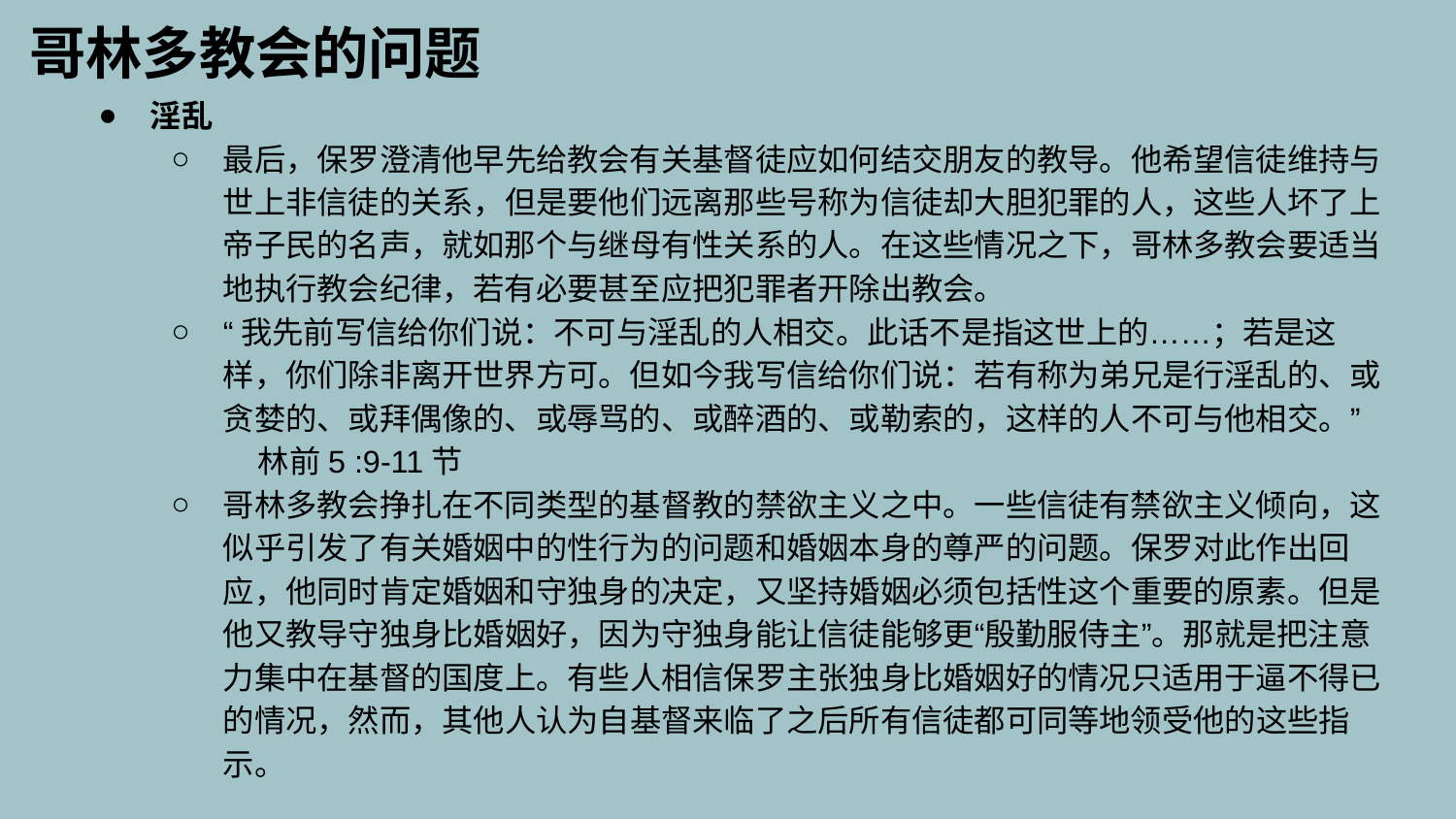

哥林多教会的问题

淫乱
最后，保罗澄清他早先给教会有关基督徒应如何结交朋友的教导。他希望信徒维持与世上非信徒的关系，但是要他们远离那些号称为信徒却大胆犯罪的人，这些人坏了上帝子民的名声，就如那个与继母有性关系的人。在这些情况之下，哥林多教会要适当地执行教会纪律，若有必要甚至应把犯罪者开除出教会。
“我先前写信给你们说：不可与淫乱的人相交。此话不是指这世上的……；若是这样，你们除非离开世界方可。但如今我写信给你们说：若有称为弟兄是行淫乱的、或贪婪的、或拜偶像的、或辱骂的、或醉酒的、或勒索的，这样的人不可与他相交。”         林前5 :9-11节
哥林多教会挣扎在不同类型的基督教的禁欲主义之中。一些信徒有禁欲主义倾向，这似乎引发了有关婚姻中的性行为的问题和婚姻本身的尊严的问题。保罗对此作出回应，他同时肯定婚姻和守独身的决定，又坚持婚姻必须包括性这个重要的原素。但是他又教导守独身比婚姻好，因为守独身能让信徒能够更“殷勤服侍主”。那就是把注意力集中在基督的国度上。有些人相信保罗主张独身比婚姻好的情况只适用于逼不得已的情况，然而，其他人认为自基督来临了之后所有信徒都可同等地领受他的这些指示。